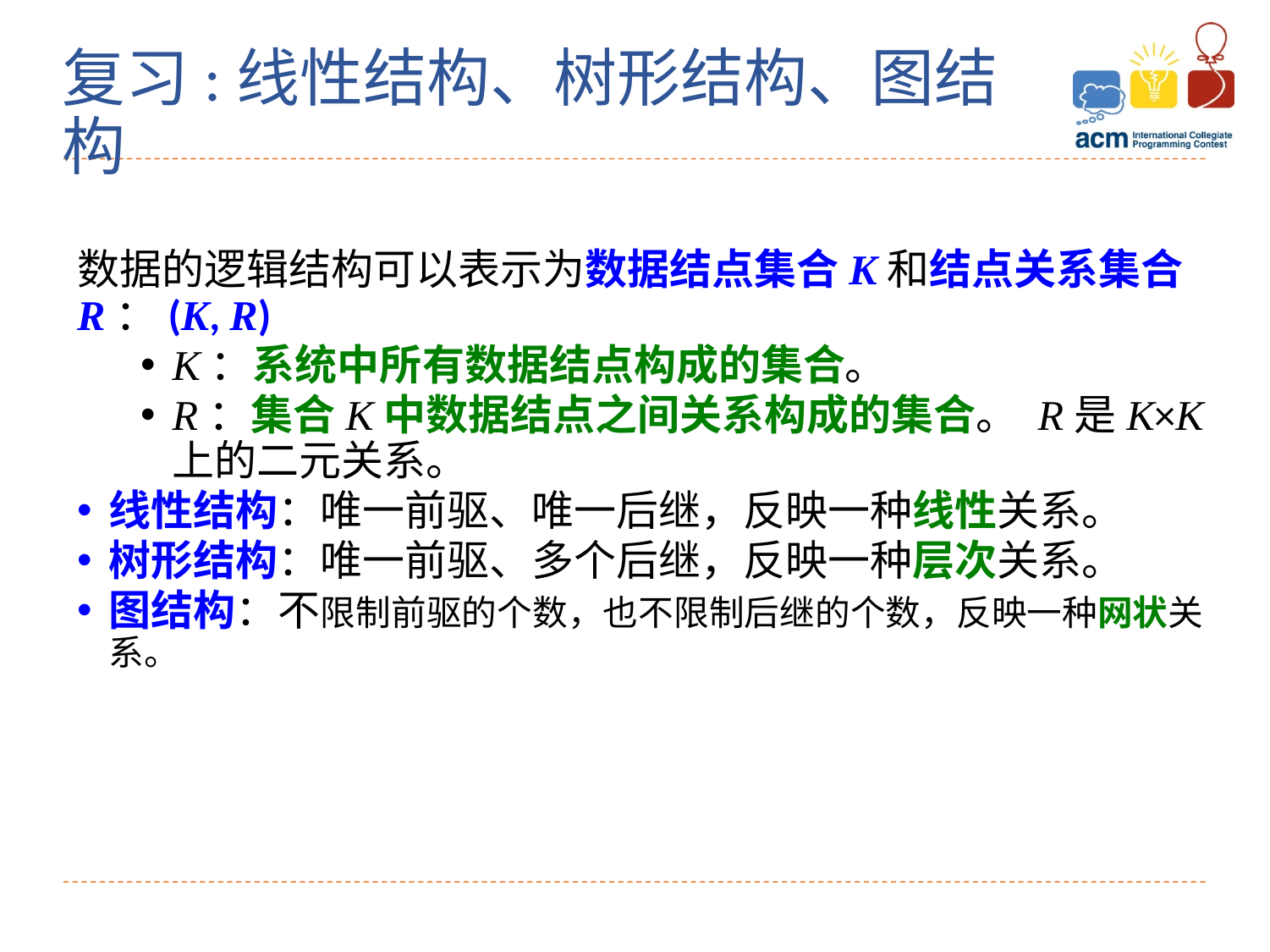

# 复习:线性结构、树形结构、图结构

数据的逻辑结构可以表示为数据结点集合K和结点关系集合R：(K, R)
K：系统中所有数据结点构成的集合。
R：集合K中数据结点之间关系构成的集合。 R是K×K上的二元关系。
线性结构：唯一前驱、唯一后继，反映一种线性关系。
树形结构：唯一前驱、多个后继，反映一种层次关系。
图结构：不限制前驱的个数，也不限制后继的个数，反映一种网状关系。